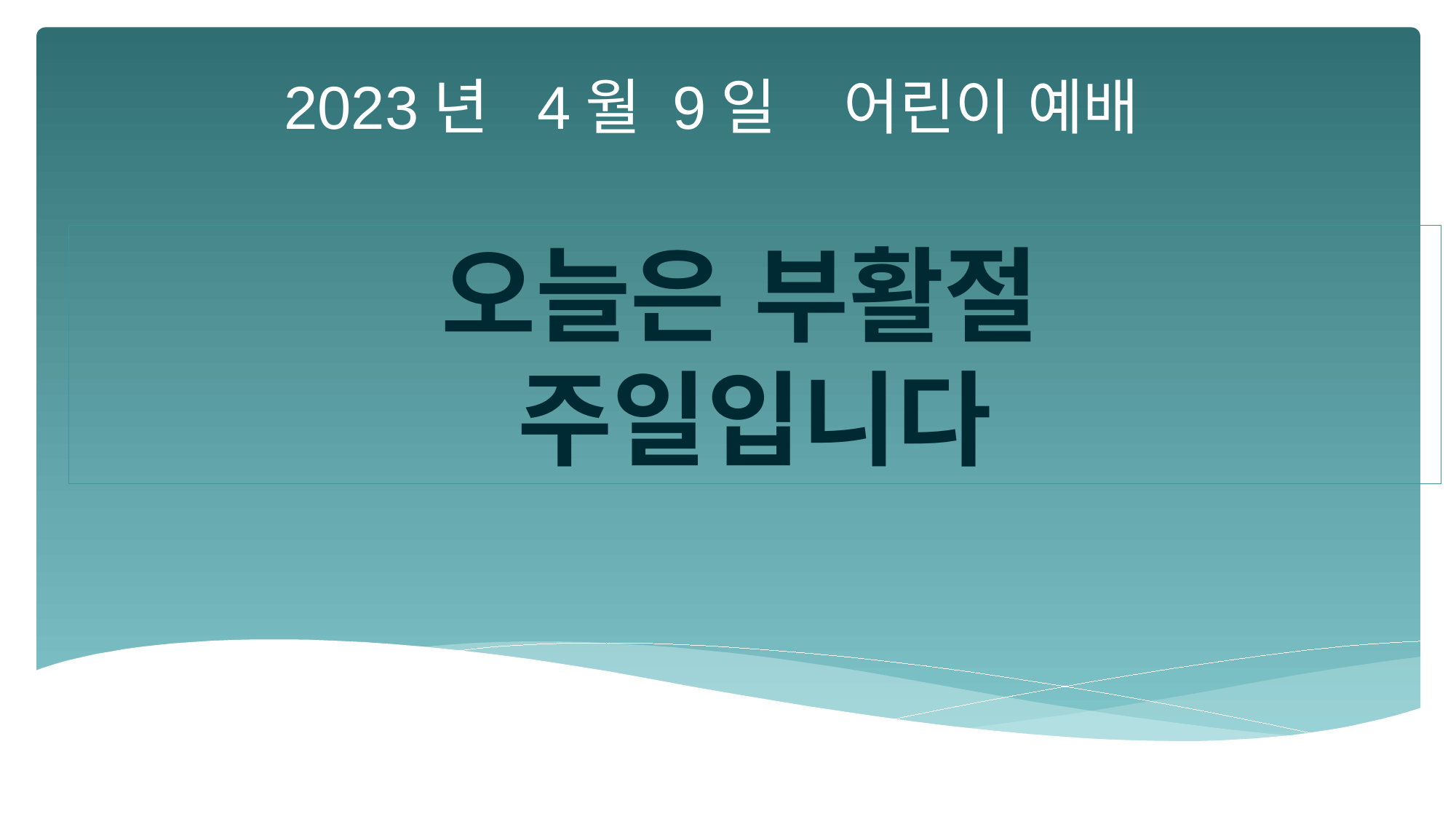

2023년  4월 9일    어린이 예배
오늘은 부활절
주일입니다